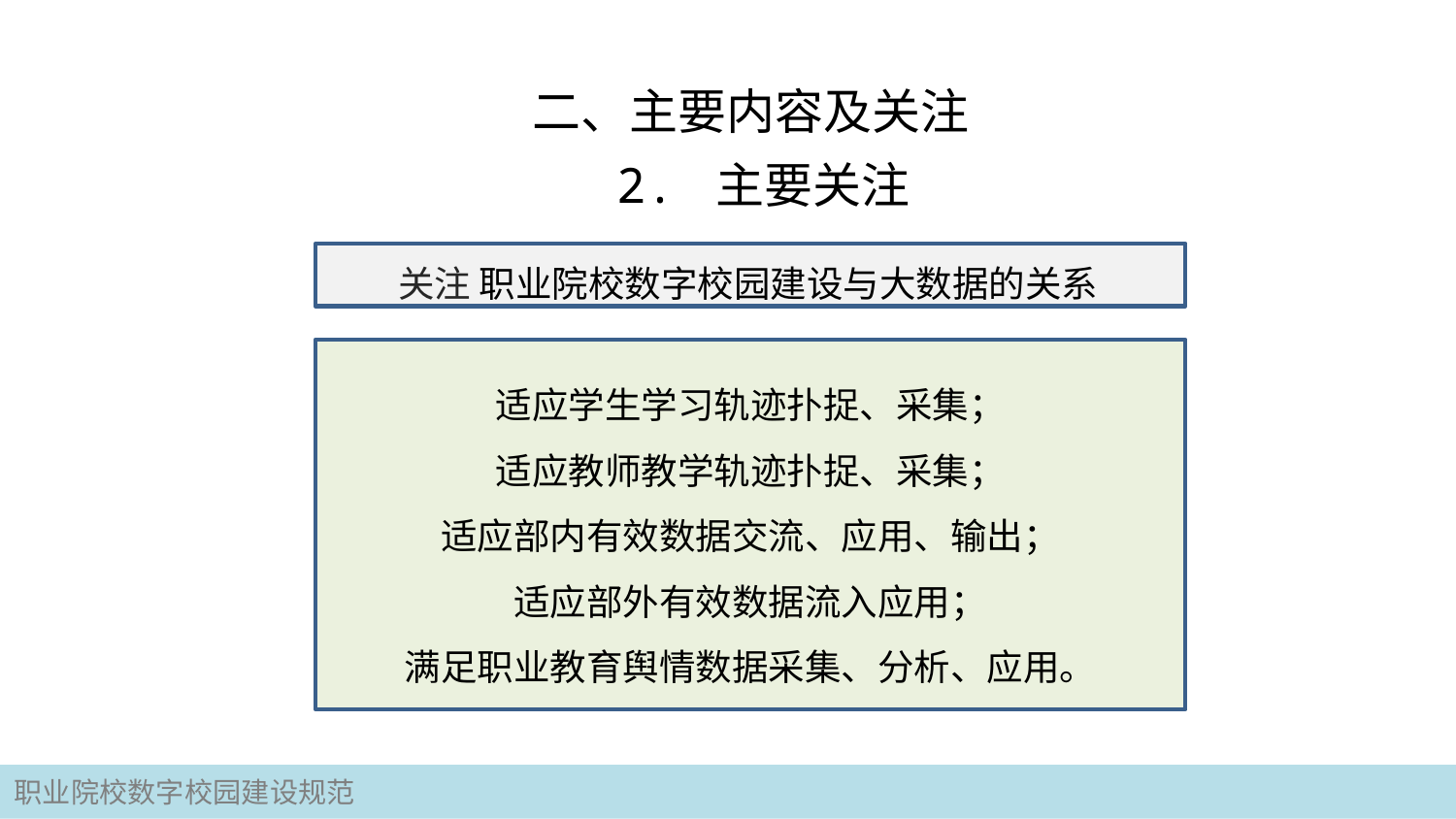

# 二、主要内容及关注
2. 主要关注
    关注 职业院校数字校园建设与大数据的关系

适应学生学习轨迹扑捉、采集；
适应教师教学轨迹扑捉、采集；
适应部内有效数据交流、应用、输出；
适应部外有效数据流入应用；
满足职业教育舆情数据采集、分析、应用。
职业院校数字校园建设规范